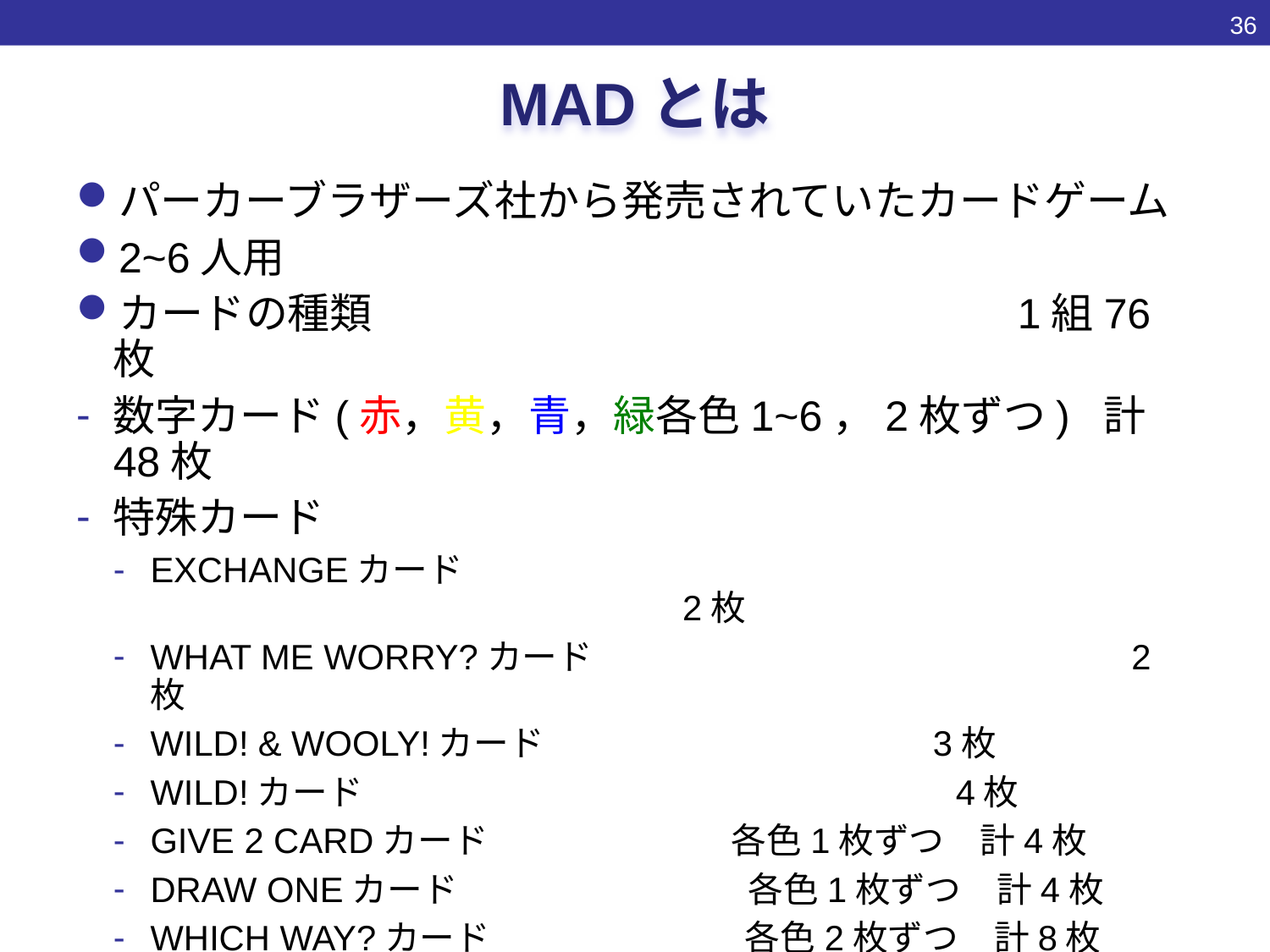

36
# MADとは
パーカーブラザーズ社から発売されていたカードゲーム
2~6人用
カードの種類　　　　　　　　　　　　　　　1組76枚
数字カード(赤，黄，青，緑各色1~6，2枚ずつ)  計48枚
特殊カード
EXCHANGEカード				　		　	　	　	　	  2枚
WHAT ME WORRY?カード　　　　　　　　　　　　　　　2枚
WILD! & WOOLY!カード　                                            3枚
WILD!カード　　　　　　　                                           4枚
GIVE 2 CARDカード                               各色1枚ずつ　計4枚
DRAW ONEカード　　                            各色1枚ずつ　計4枚
WHICH WAY?カード　                            各色2枚ずつ　計8枚
JOKERカード　　　　　　　　　　　　　　　　　　　　　1枚